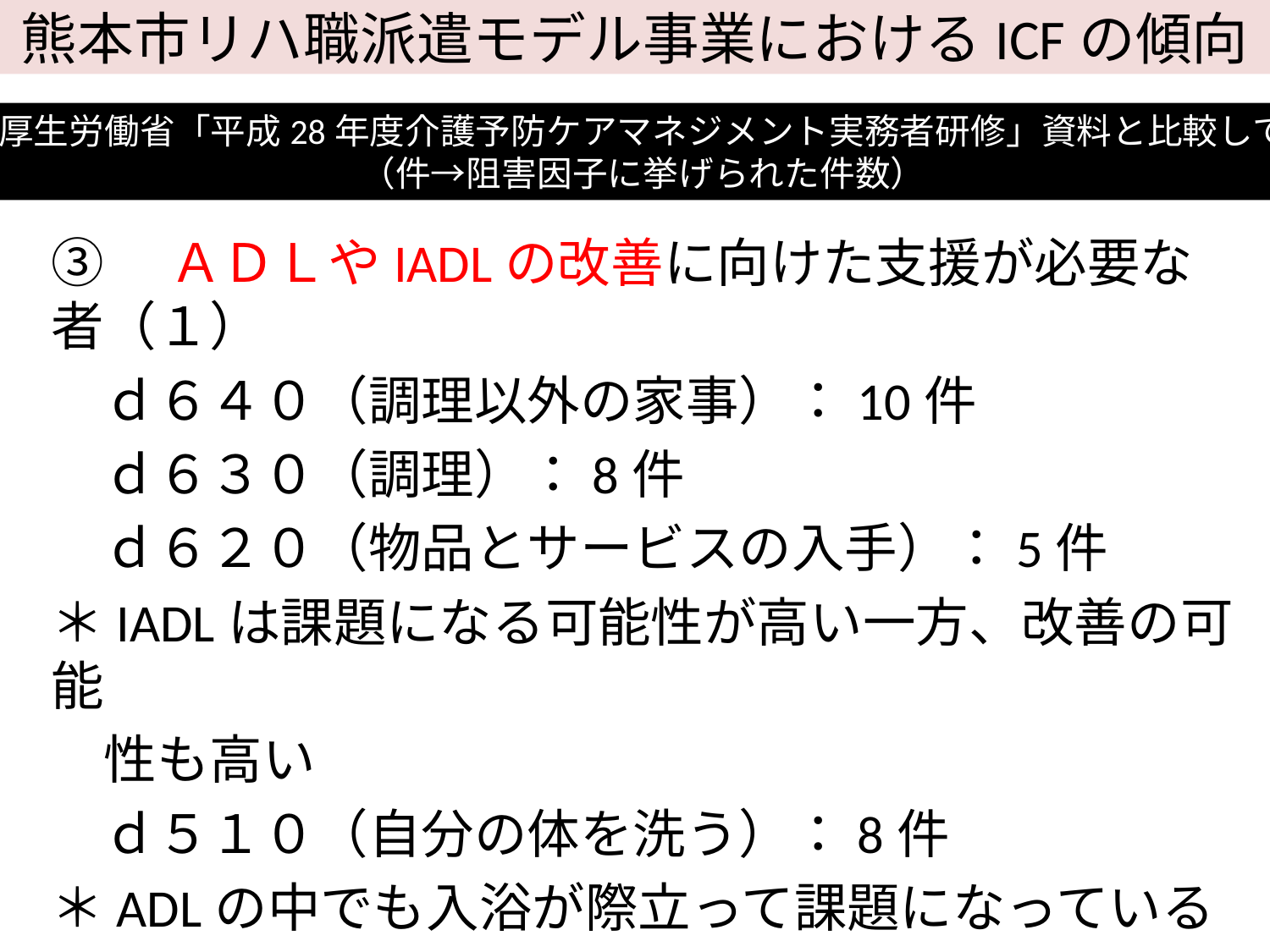

# 熊本市リハ職派遣モデル事業におけるICFの傾向
厚生労働省「平成28年度介護予防ケアマネジメント実務者研修」資料と比較して
（件→阻害因子に挙げられた件数）
③　ＡＤＬやIADLの改善に向けた支援が必要な者（１）
　ｄ６４０（調理以外の家事）：10件
　ｄ６３０（調理）：8件
　ｄ６２０（物品とサービスの入手）：5件
＊IADLは課題になる可能性が高い一方、改善の可能
　性も高い
　ｄ５１０（自分の体を洗う）：8件
＊ADLの中でも入浴が際立って課題になっている
＊入浴に関しては改善の可能性高い